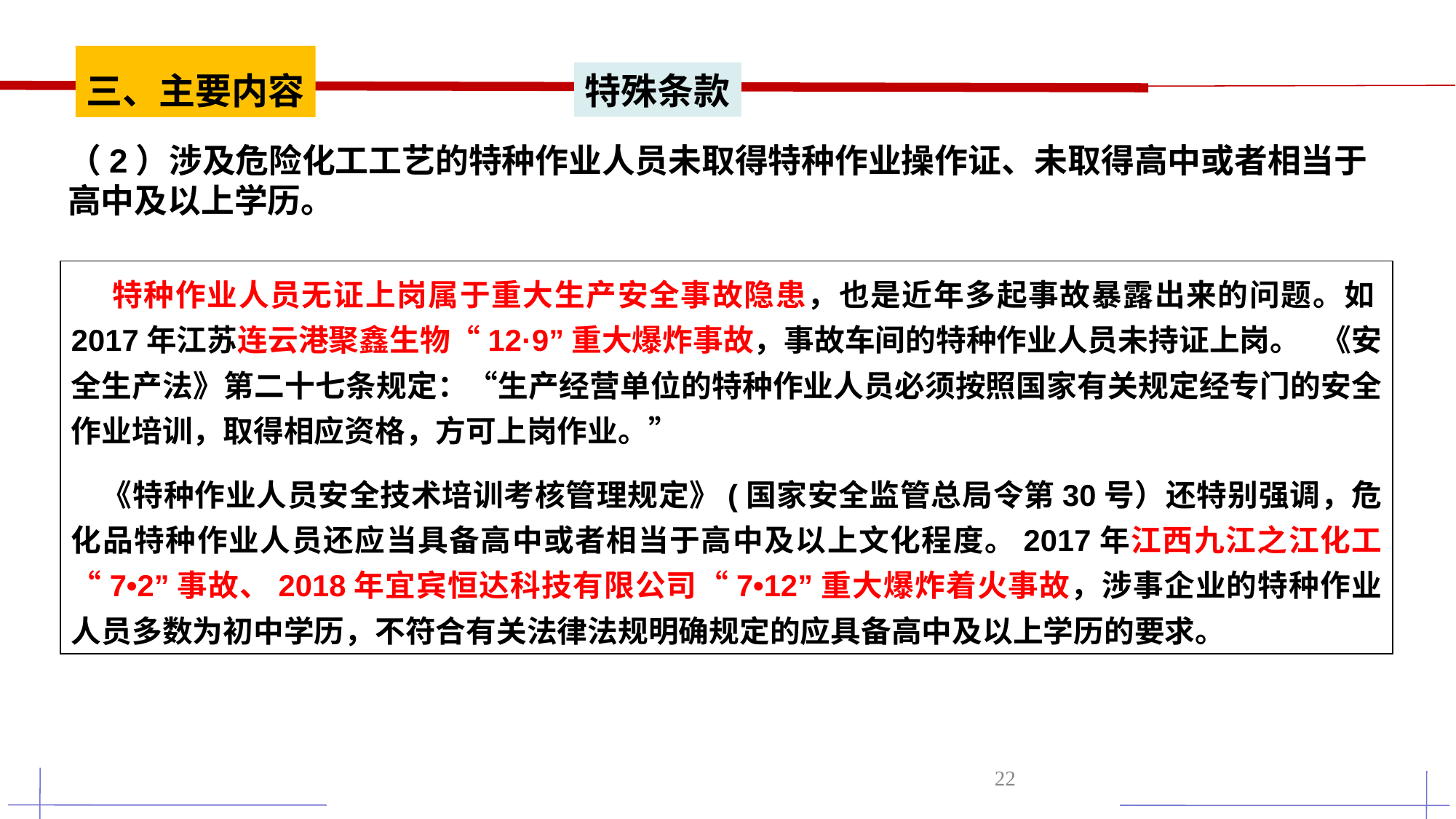

三、主要内容
特殊条款
（2）涉及危险化工工艺的特种作业人员未取得特种作业操作证、未取得高中或者相当于高中及以上学历。
    特种作业人员无证上岗属于重大生产安全事故隐患，也是近年多起事故暴露出来的问题。如2017年江苏连云港聚鑫生物“12·9”重大爆炸事故，事故车间的特种作业人员未持证上岗。   《安全生产法》第二十七条规定：“生产经营单位的特种作业人员必须按照国家有关规定经专门的安全作业培训，取得相应资格，方可上岗作业。”
   《特种作业人员安全技术培训考核管理规定》(国家安全监管总局令第30号）还特别强调，危化品特种作业人员还应当具备高中或者相当于高中及以上文化程度。2017年江西九江之江化工“7•2”事故、2018年宜宾恒达科技有限公司“7•12”重大爆炸着火事故，涉事企业的特种作业人员多数为初中学历，不符合有关法律法规明确规定的应具备高中及以上学历的要求。
22